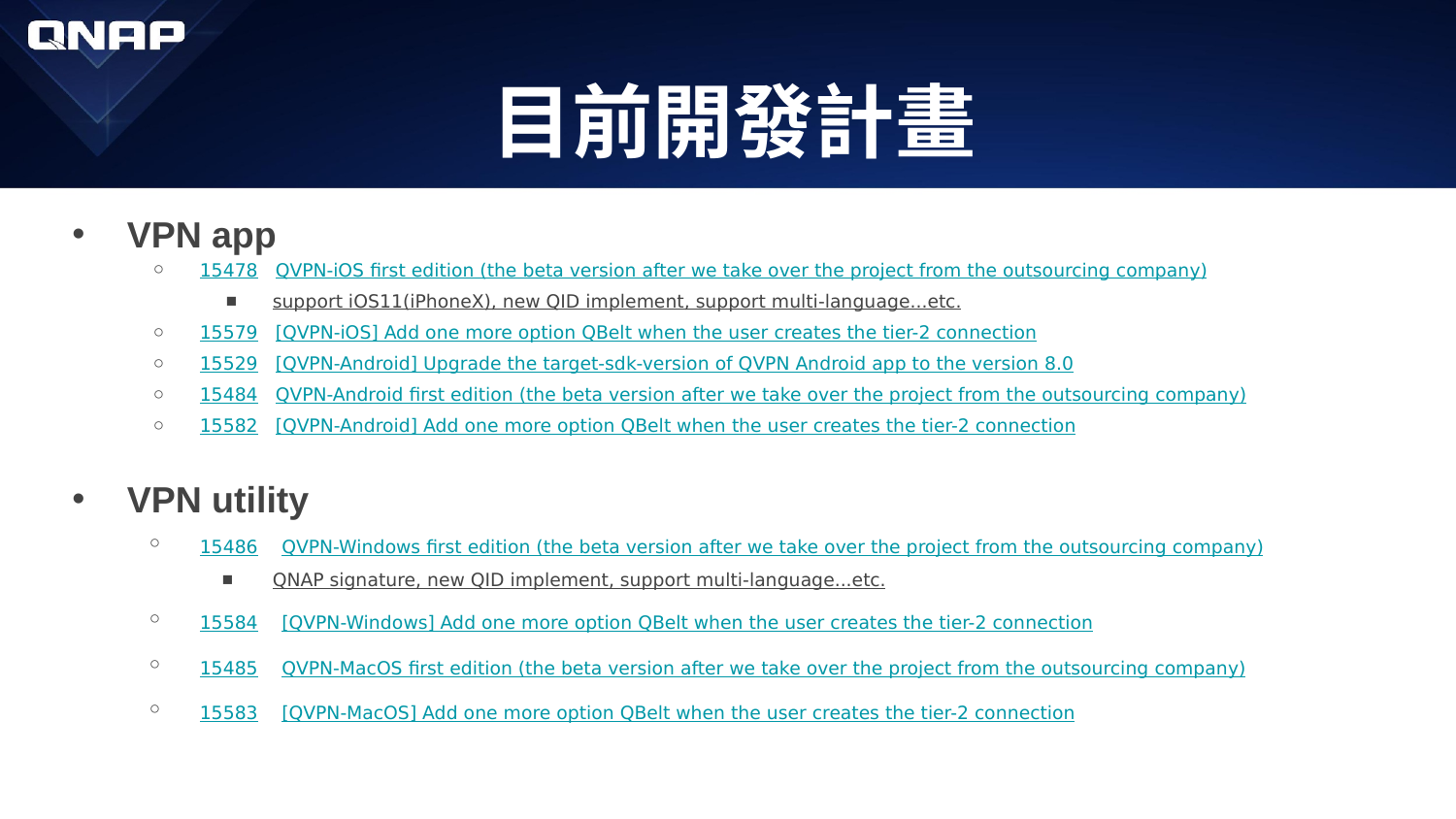

# 目前開發計畫
VPN app
15478   QVPN-iOS first edition (the beta version after we take over the project from the outsourcing company)
support iOS11(iPhoneX), new QID implement, support multi-language...etc.
15579   [QVPN-iOS] Add one more option QBelt when the user creates the tier-2 connection
15529   [QVPN-Android] Upgrade the target-sdk-version of QVPN Android app to the version 8.0
15484   QVPN-Android first edition (the beta version after we take over the project from the outsourcing company)
15582   [QVPN-Android] Add one more option QBelt when the user creates the tier-2 connection
VPN utility
15486   QVPN-Windows first edition (the beta version after we take over the project from the outsourcing company)
QNAP signature, new QID implement, support multi-language...etc.
15584   [QVPN-Windows] Add one more option QBelt when the user creates the tier-2 connection
15485   QVPN-MacOS first edition (the beta version after we take over the project from the outsourcing company)
15583   [QVPN-MacOS] Add one more option QBelt when the user creates the tier-2 connection